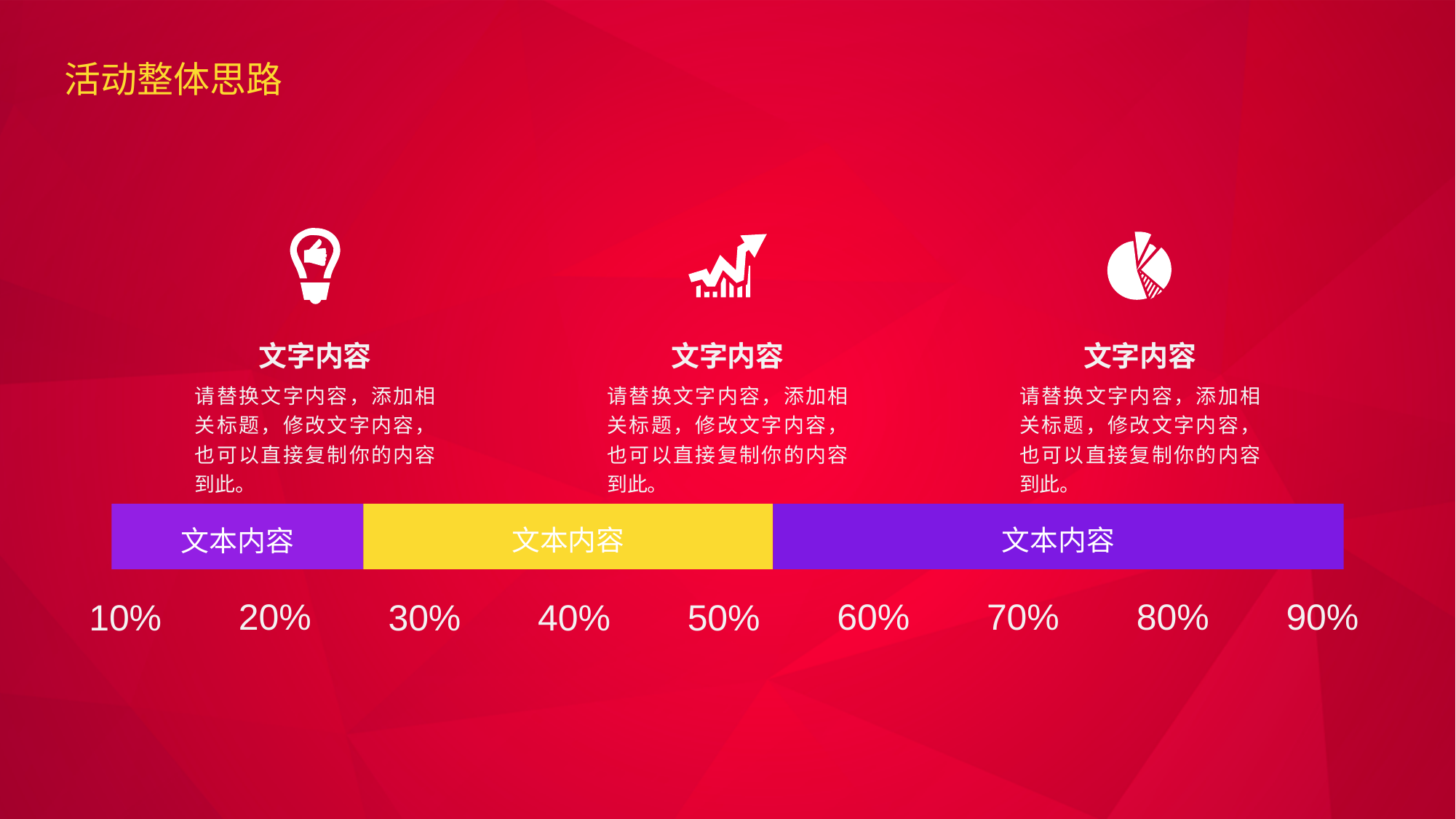

活动整体思路

文字内容
请替换文字内容，添加相关标题，修改文字内容，也可以直接复制你的内容到此。
文字内容
请替换文字内容，添加相关标题，修改文字内容，也可以直接复制你的内容到此。
文字内容
请替换文字内容，添加相关标题，修改文字内容，也可以直接复制你的内容到此。
文本内容
文本内容
文本内容
20%
60%
70%
80%
90%
40%
10%
30%
50%